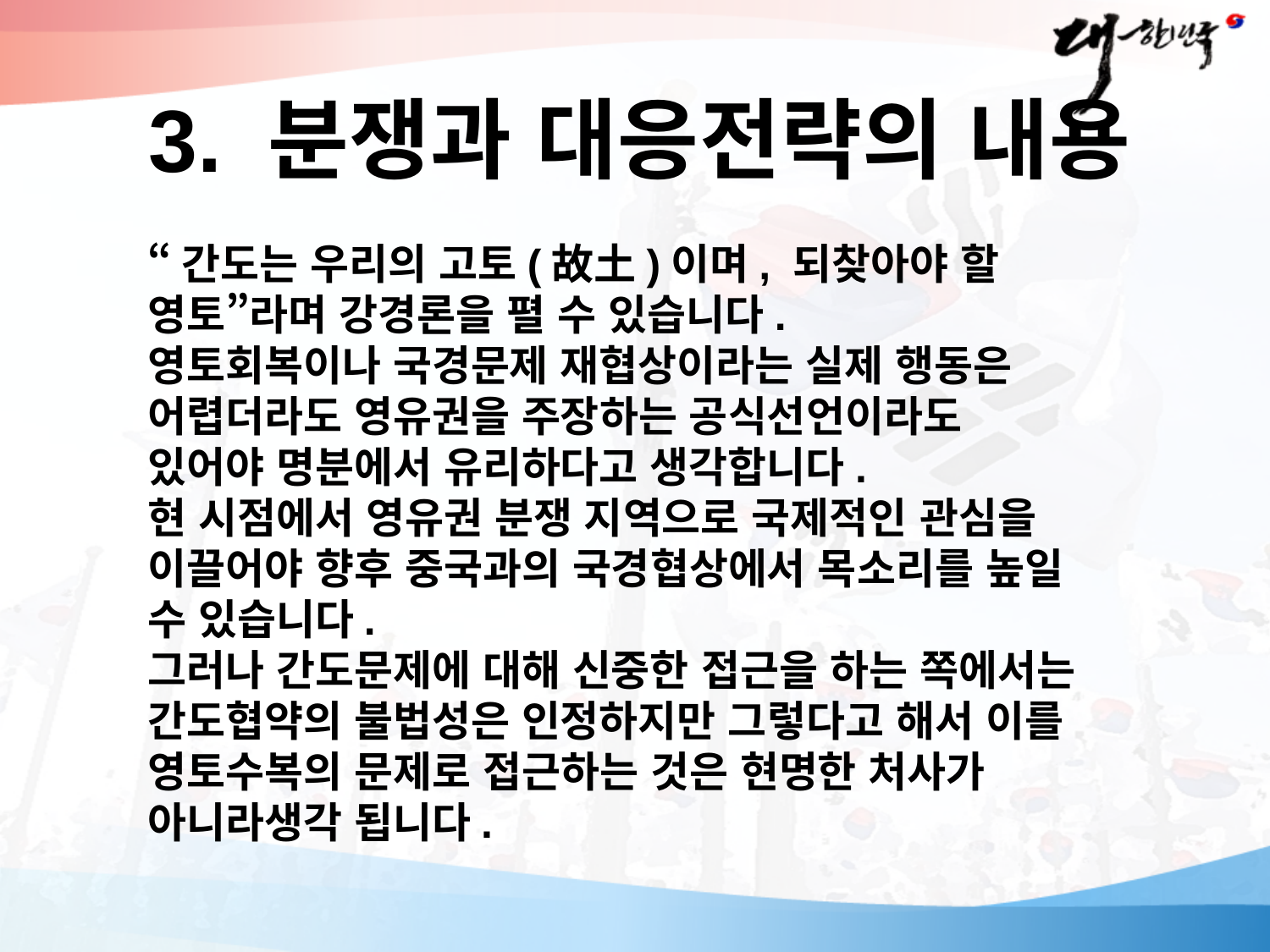

3. 분쟁과 대응전략의 내용
“간도는 우리의 고토(故土)이며, 되찾아야 할 영토”라며 강경론을 펼 수 있습니다.
영토회복이나 국경문제 재협상이라는 실제 행동은 어렵더라도 영유권을 주장하는 공식선언이라도 있어야 명분에서 유리하다고 생각합니다.
현 시점에서 영유권 분쟁 지역으로 국제적인 관심을 이끌어야 향후 중국과의 국경협상에서 목소리를 높일 수 있습니다.
그러나 간도문제에 대해 신중한 접근을 하는 쪽에서는 간도협약의 불법성은 인정하지만 그렇다고 해서 이를 영토수복의 문제로 접근하는 것은 현명한 처사가 아니라생각 됩니다.